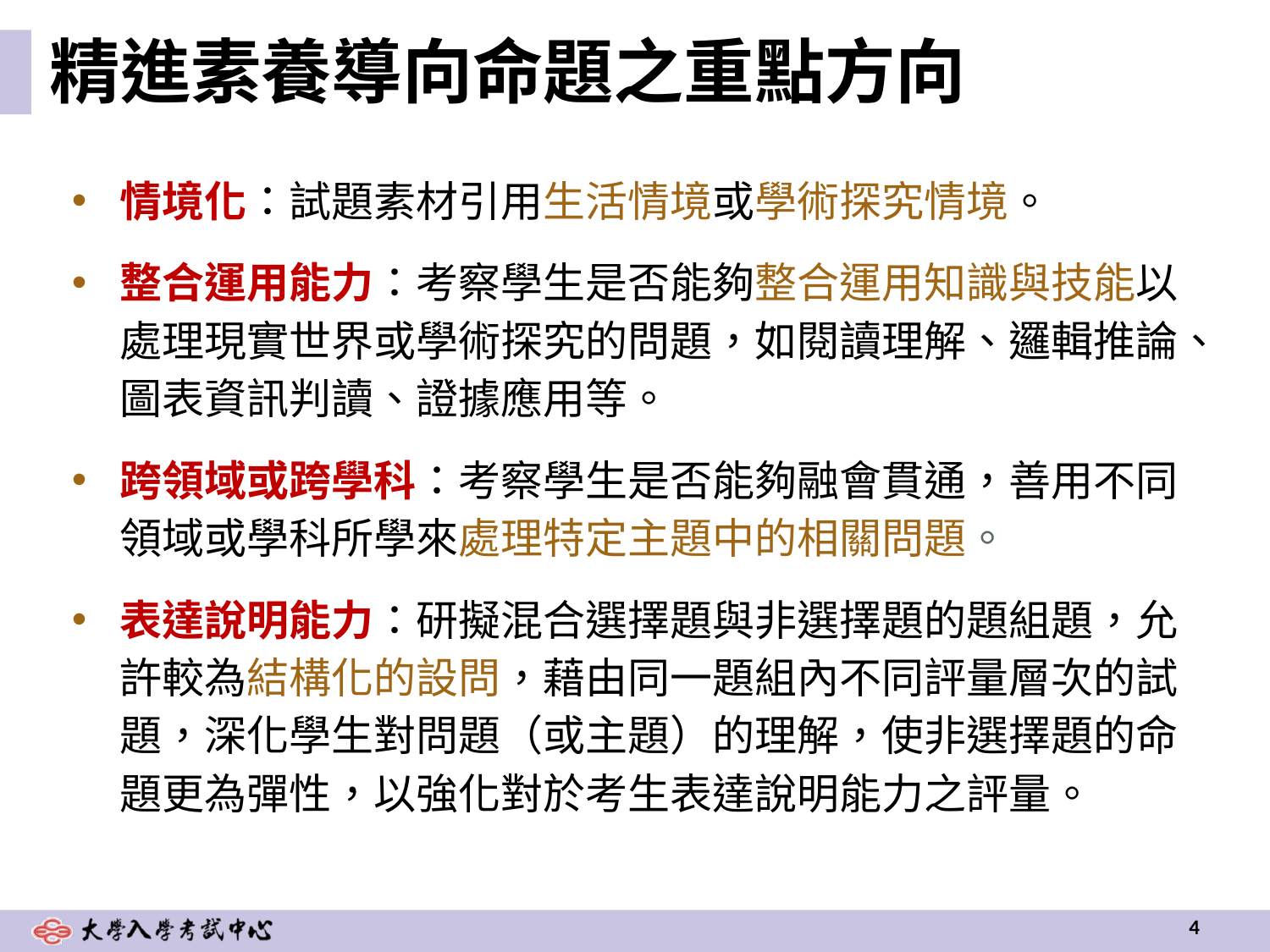

精進素養導向命題之重點方向
情境化：試題素材引用生活情境或學術探究情境。
整合運用能力：考察學生是否能夠整合運用知識與技能以處理現實世界或學術探究的問題，如閱讀理解、邏輯推論、圖表資訊判讀、證據應用等。
跨領域或跨學科：考察學生是否能夠融會貫通，善用不同領域或學科所學來處理特定主題中的相關問題。
表達說明能力：研擬混合選擇題與非選擇題的題組題，允許較為結構化的設問，藉由同一題組內不同評量層次的試題，深化學生對問題（或主題）的理解，使非選擇題的命題更為彈性，以強化對於考生表達說明能力之評量。
4